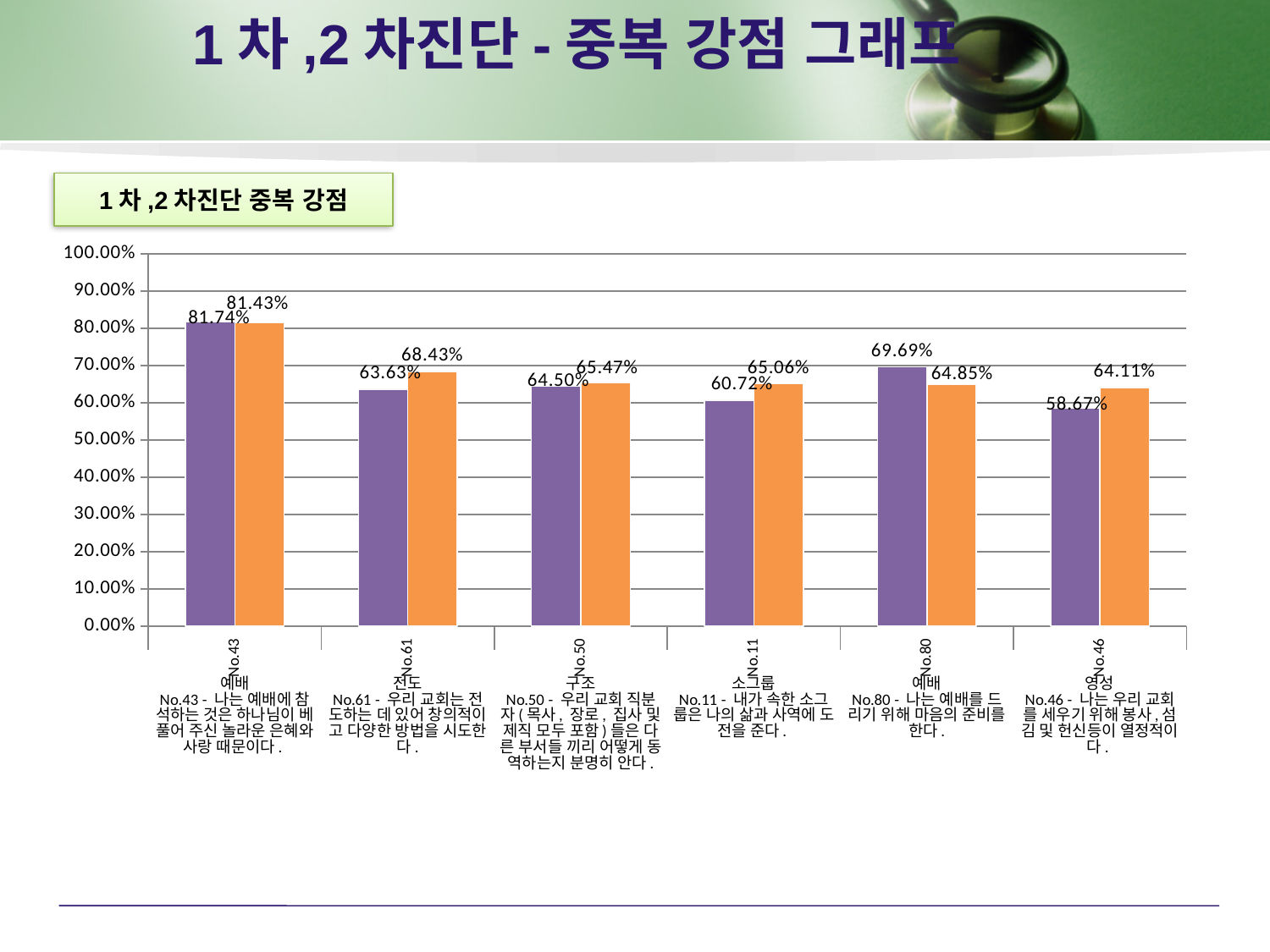

# 1차,2차진단-중복 강점 그래프

1차,2차진단 중복 강점

### Chart

| Category | 1차진단 | 2차진단 |
|---|---|---|
| No.43 | 0.8173948783848498 | 0.8142542497575621 |
| No.61 | 0.6362901680928378 | 0.684275851961076 |
| No.50 | 0.6449562963299725 | 0.6546674762850967 |
| No.11 | 0.6071898873013266 | 0.6506256209170452 |
| No.80 | 0.6968883135591457 | 0.6484923300097652 |
| No.46 | 0.5866559315374681 | 0.6410946398248973 |